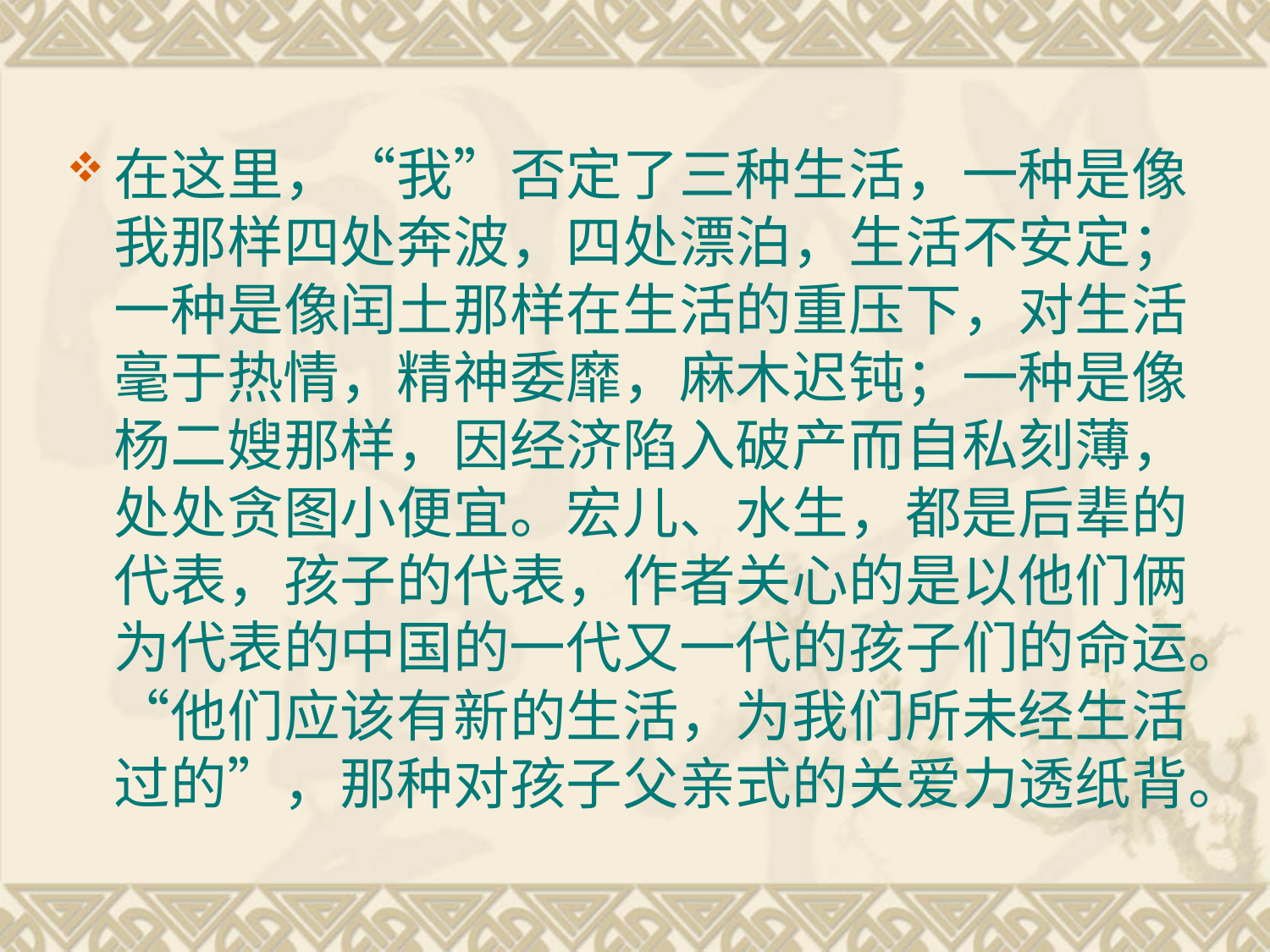

在这里，“我”否定了三种生活，一种是像我那样四处奔波，四处漂泊，生活不安定；一种是像闰土那样在生活的重压下，对生活毫于热情，精神委靡，麻木迟钝；一种是像杨二嫂那样，因经济陷入破产而自私刻薄，处处贪图小便宜。宏儿、水生，都是后辈的代表，孩子的代表，作者关心的是以他们俩为代表的中国的一代又一代的孩子们的命运。“他们应该有新的生活，为我们所未经生活过的”，那种对孩子父亲式的关爱力透纸背。